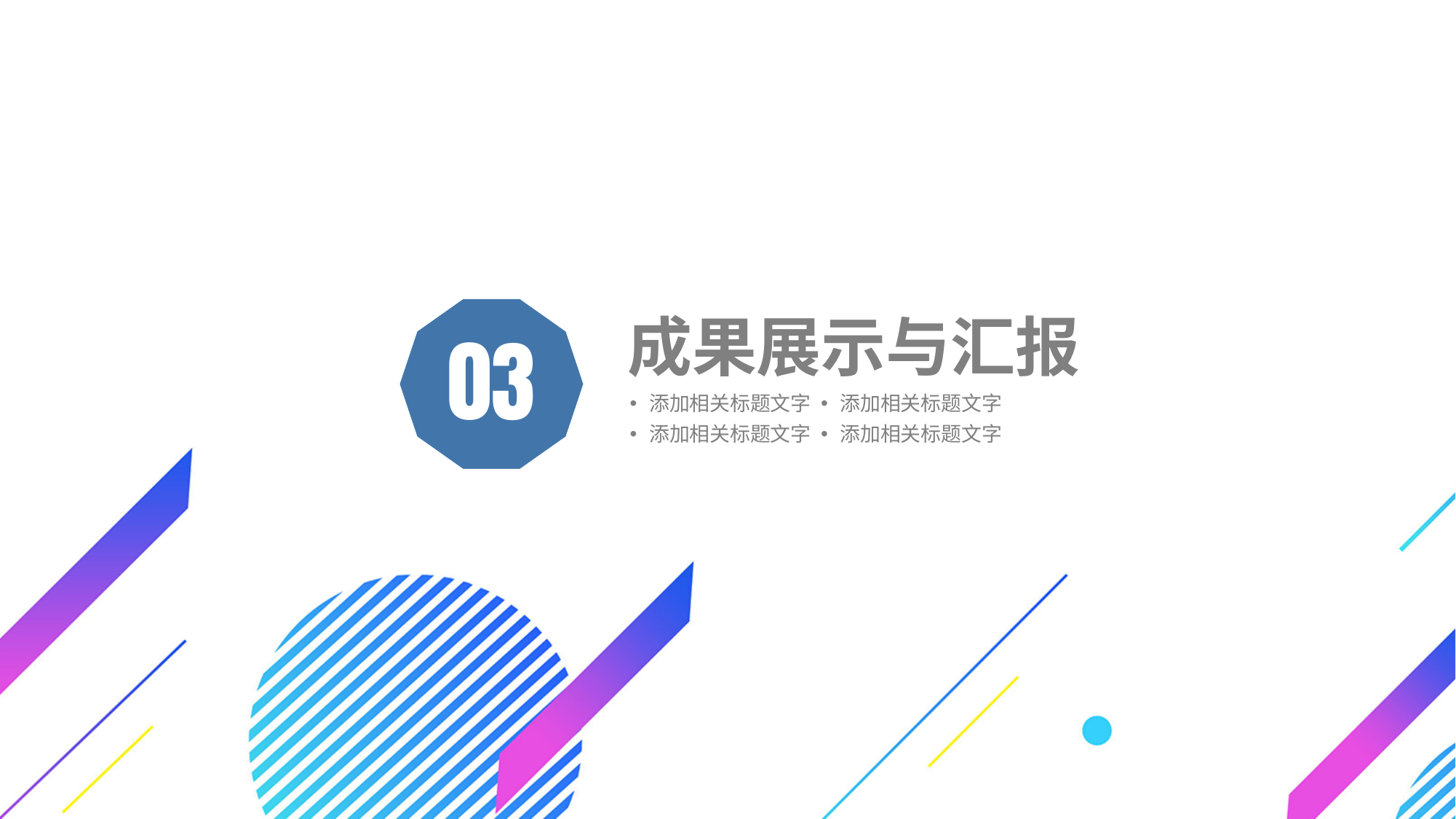

03
成果展示与汇报
添加相关标题文字
添加相关标题文字
添加相关标题文字
添加相关标题文字